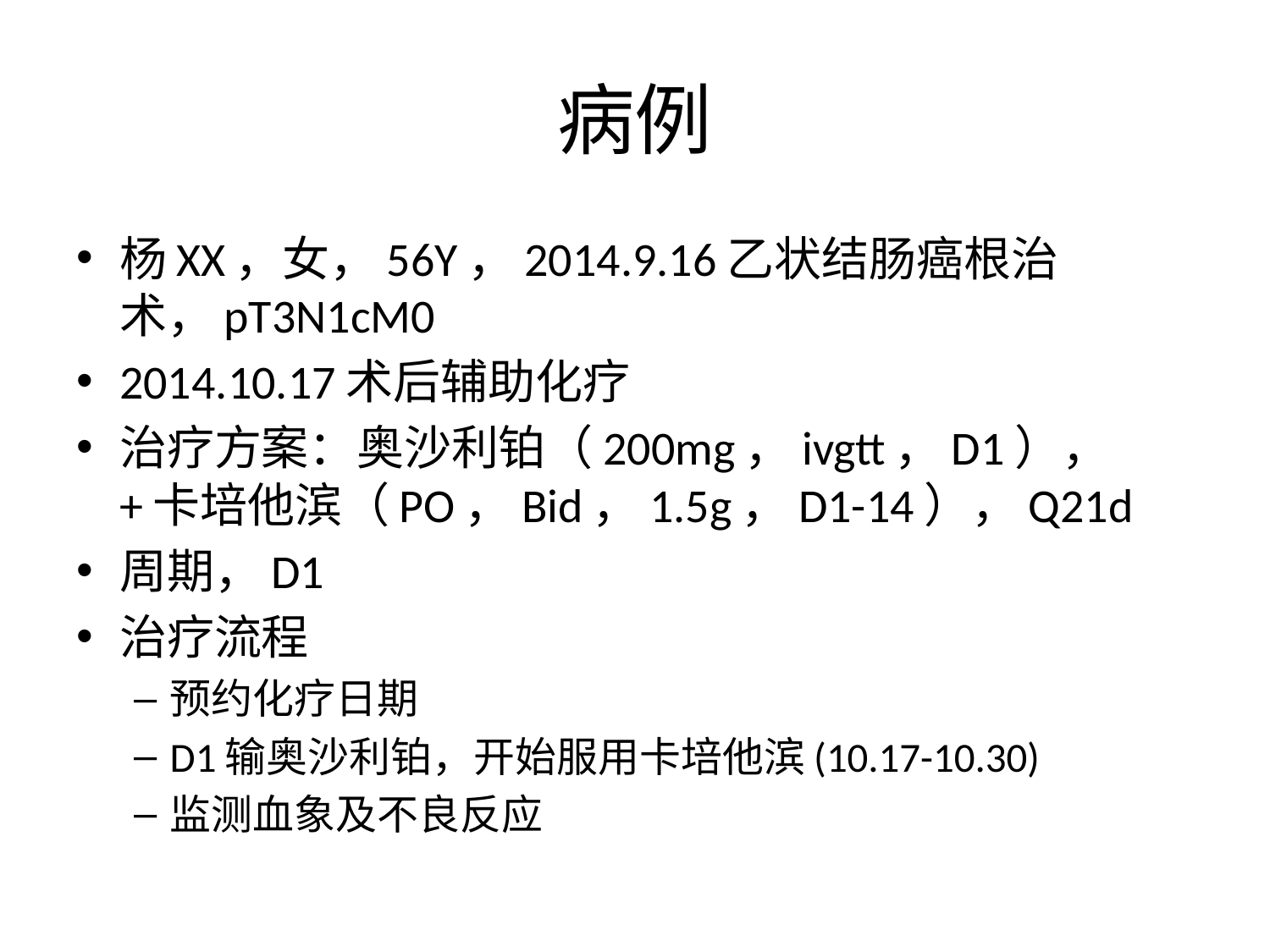

# 病例
杨XX，女，56Y，2014.9.16乙状结肠癌根治术，pT3N1cM0
2014.10.17术后辅助化疗
治疗方案：奥沙利铂（200mg，ivgtt，D1），+卡培他滨（PO，Bid，1.5g，D1-14），Q21d
周期，D1
治疗流程
预约化疗日期
D1输奥沙利铂，开始服用卡培他滨(10.17-10.30)
监测血象及不良反应